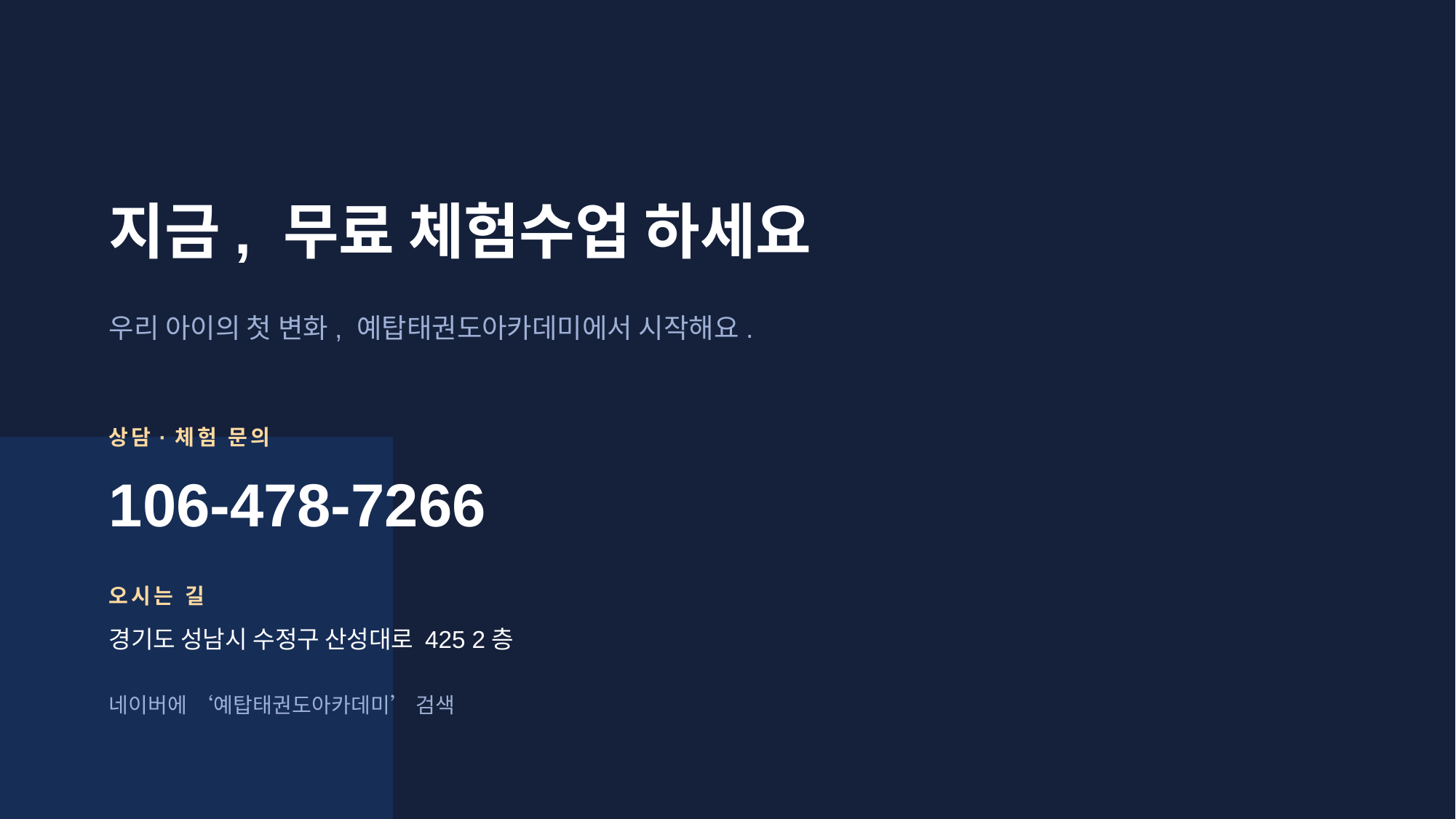

지금, 무료 체험수업 하세요
우리 아이의 첫 변화, 예탑태권도아카데미에서 시작해요.
상담·체험 문의

106-478-7266
오시는 길
경기도 성남시 수정구 산성대로 425 2층
네이버에 ‘예탑태권도아카데미’ 검색